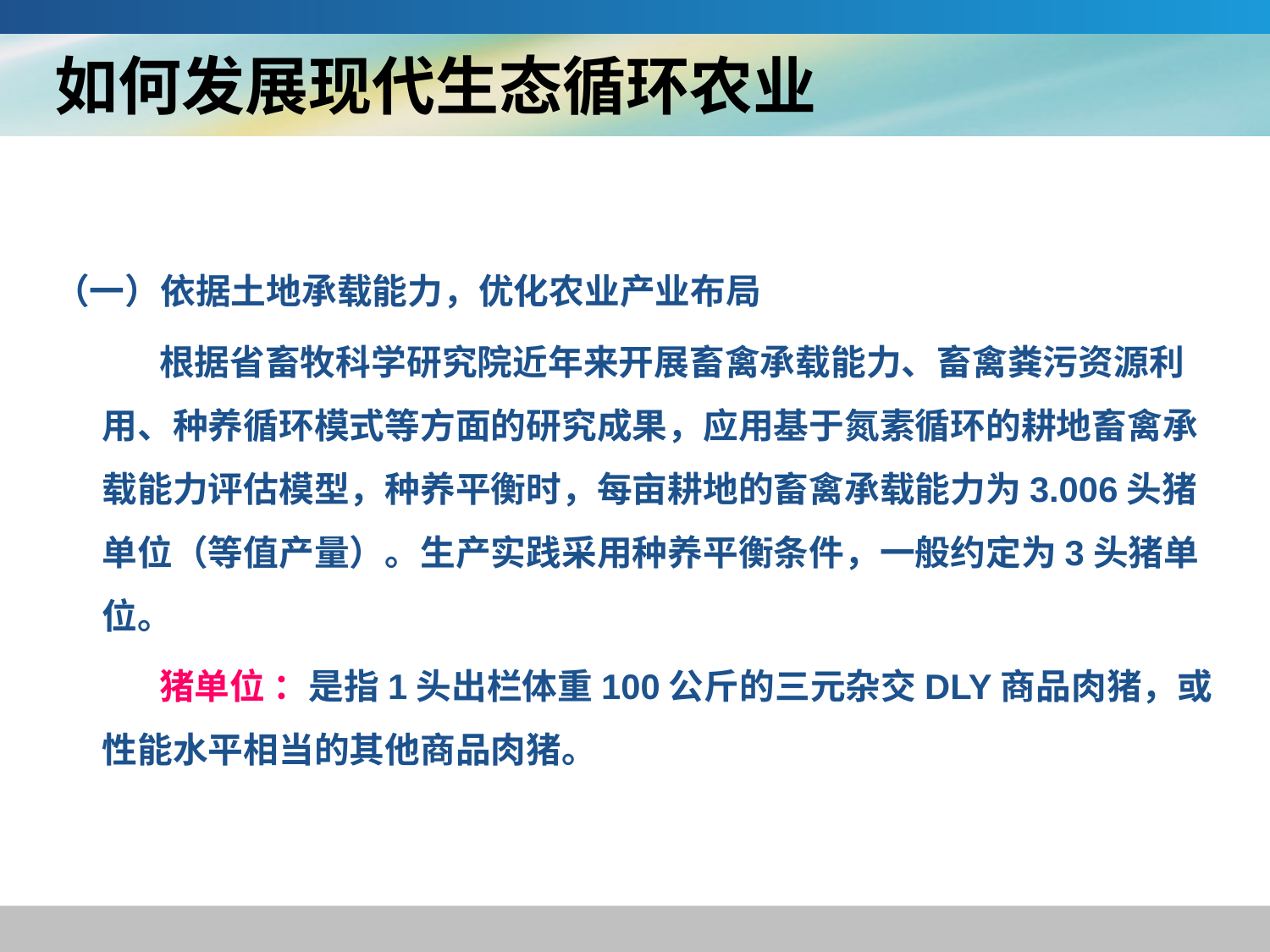

# 如何发展现代生态循环农业
（一）依据土地承载能力，优化农业产业布局
            根据省畜牧科学研究院近年来开展畜禽承载能力、畜禽粪污资源利用、种养循环模式等方面的研究成果，应用基于氮素循环的耕地畜禽承载能力评估模型，种养平衡时，每亩耕地的畜禽承载能力为3.006头猪单位（等值产量）。生产实践采用种养平衡条件，一般约定为3头猪单位。
            猪单位 ：是指1头出栏体重100公斤的三元杂交DLY商品肉猪，或性能水平相当的其他商品肉猪。